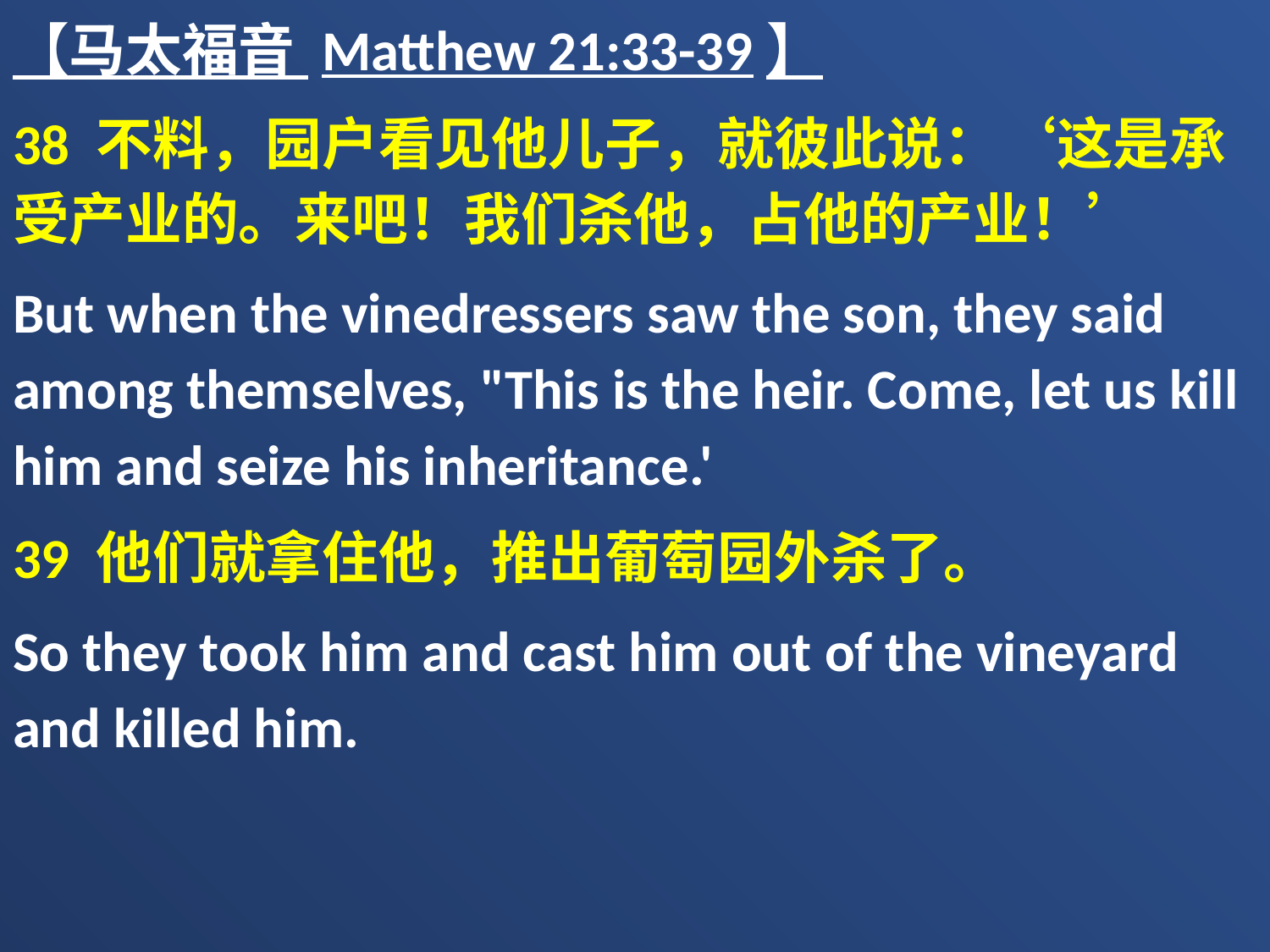

【马太福音 Matthew 21:33-39】
38 不料，园户看见他儿子，就彼此说：‘这是承受产业的。来吧！我们杀他，占他的产业！’
But when the vinedressers saw the son, they said among themselves, "This is the heir. Come, let us kill him and seize his inheritance.'
39 他们就拿住他，推出葡萄园外杀了。
So they took him and cast him out of the vineyard and killed him.